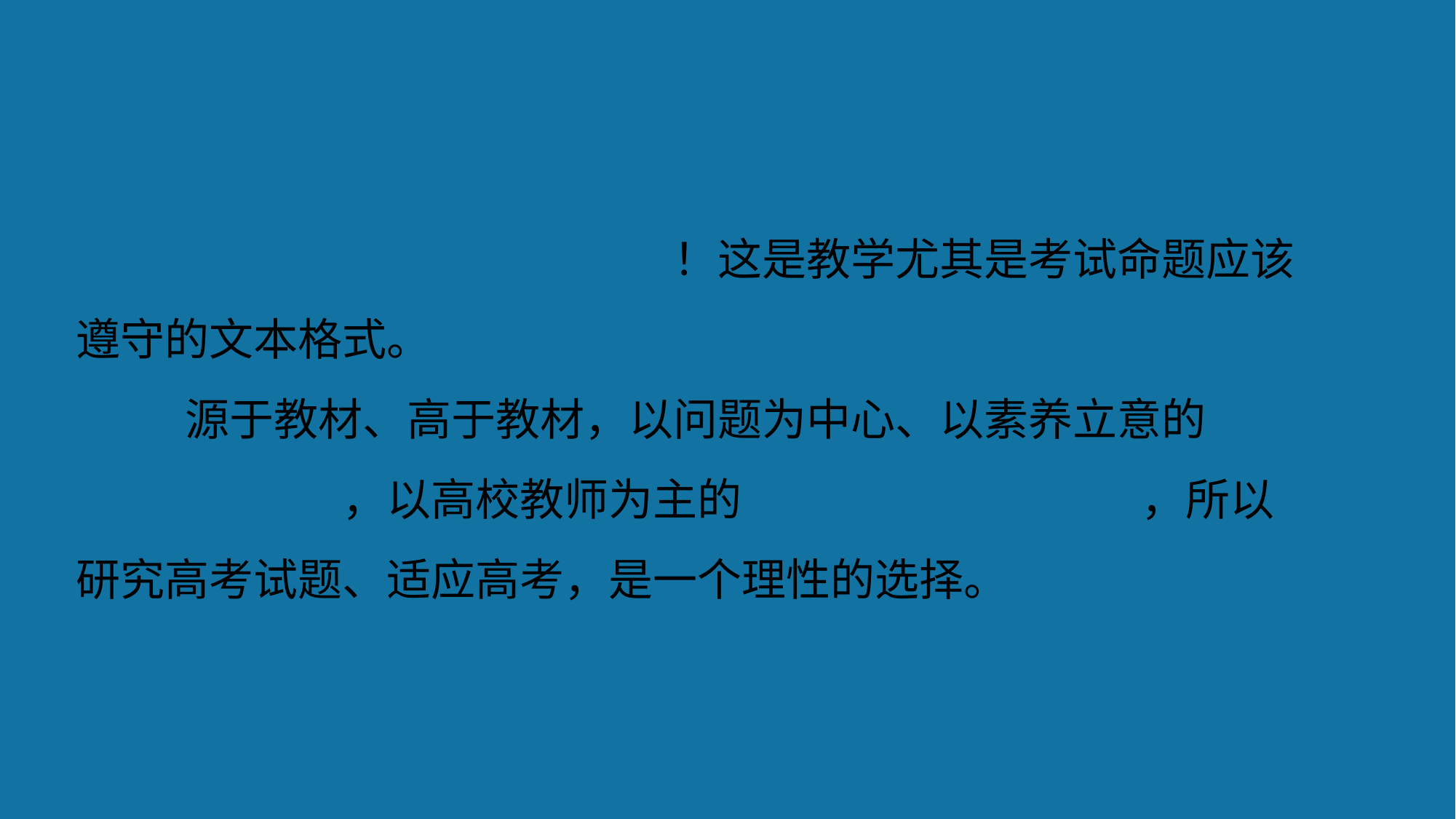

以高考试题为范本的备考练习

	试卷是样本，试卷是信息！这是教学尤其是考试命题应该遵守的文本格式。
	源于教材、高于教材，以问题为中心、以素养立意的考查方向不会改变，以高校教师为主的命题队伍也不会改变，所以研究高考试题、适应高考，是一个理性的选择。